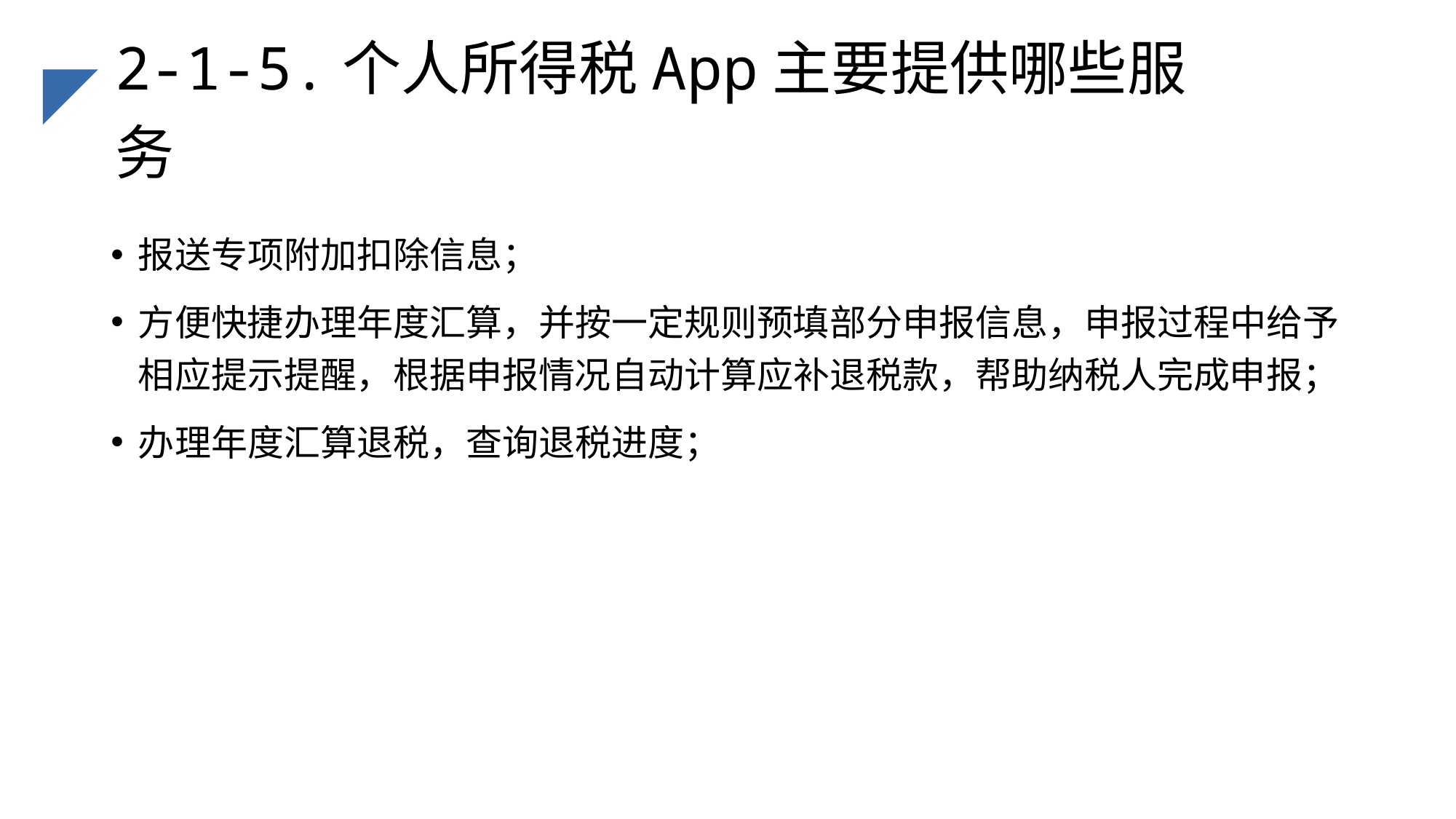

# 2-1-5.个人所得税App主要提供哪些服务
报送专项附加扣除信息；
方便快捷办理年度汇算，并按一定规则预填部分申报信息，申报过程中给予相应提示提醒，根据申报情况自动计算应补退税款，帮助纳税人完成申报；
办理年度汇算退税，查询退税进度；